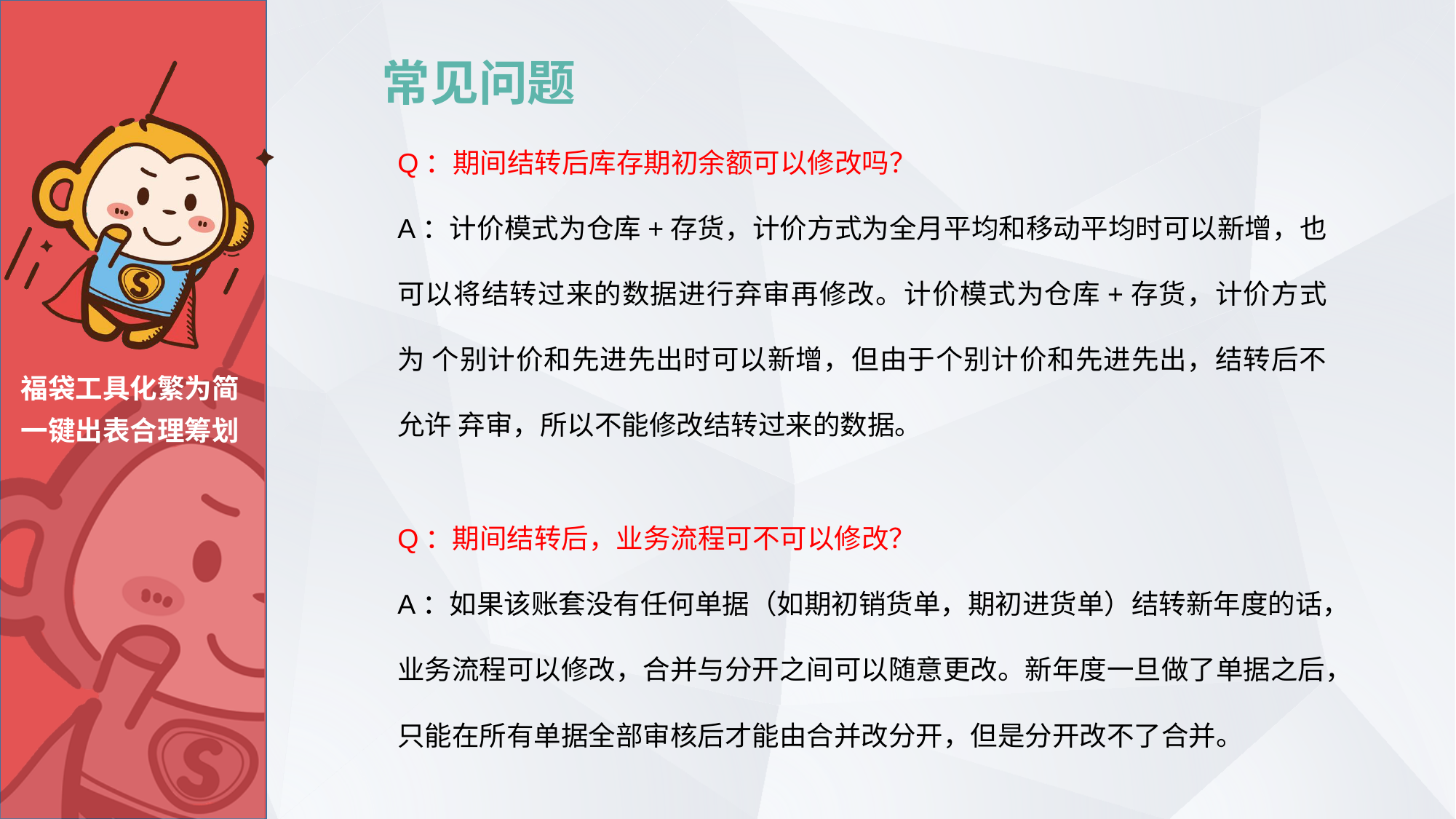

# 常见问题
Q：期间结转后库存期初余额可以修改吗？
A：计价模式为仓库+存货，计价方式为全月平均和移动平均时可以新增，也 可以将结转过来的数据进行弃审再修改。计价模式为仓库+存货，计价方式为 个别计价和先进先出时可以新增，但由于个别计价和先进先出，结转后不允许 弃审，所以不能修改结转过来的数据。

福袋工具化繁为简
一键出表合理筹划
Q：期间结转后，业务流程可不可以修改？
A：如果该账套没有任何单据（如期初销货单，期初进货单）结转新年度的话，
业务流程可以修改，合并与分开之间可以随意更改。新年度一旦做了单据之后，

只能在所有单据全部审核后才能由合并改分开，但是分开改不了合并。